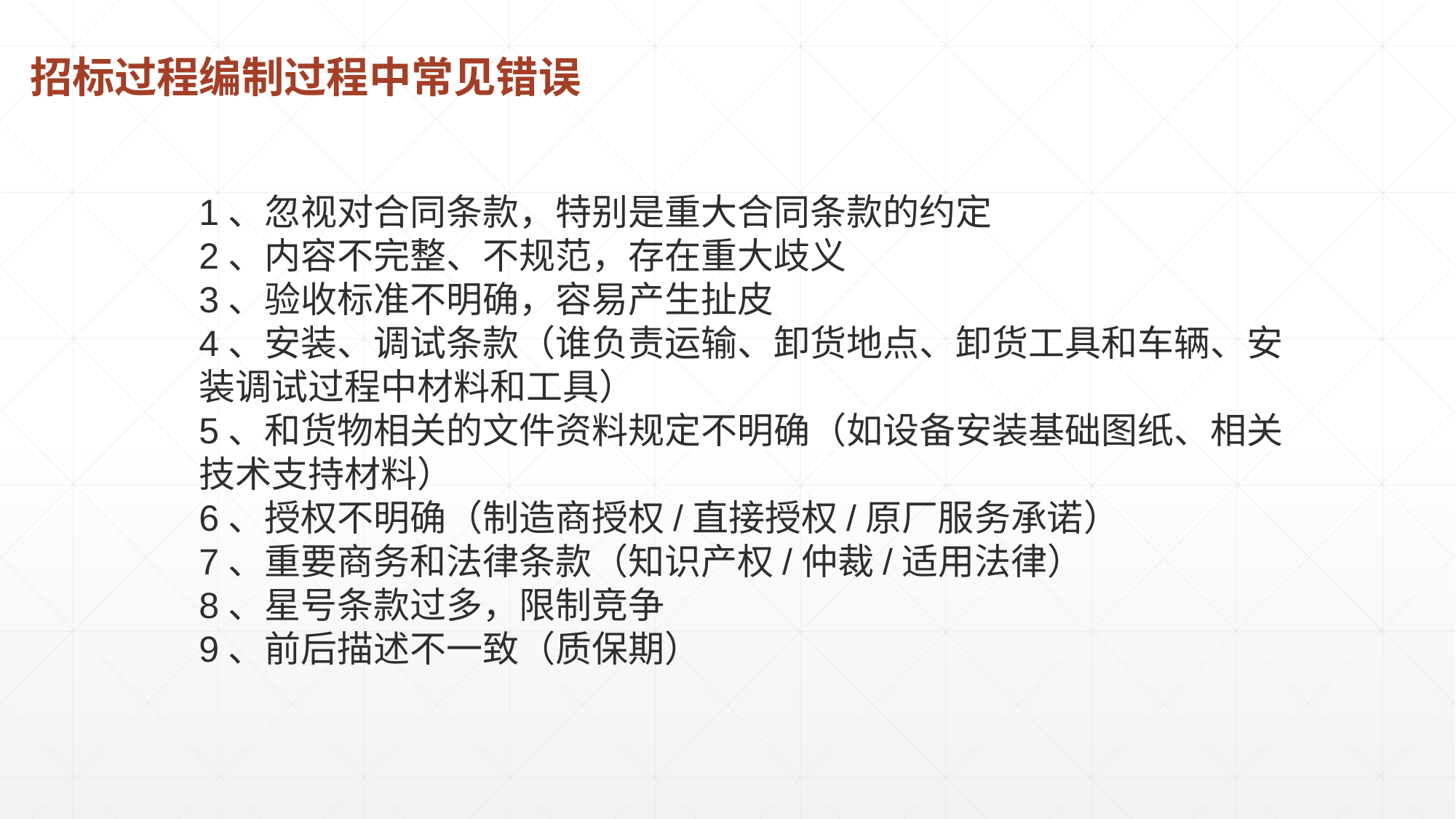

招标过程编制过程中常见错误
1、忽视对合同条款，特别是重大合同条款的约定
2、内容不完整、不规范，存在重大歧义
3、验收标准不明确，容易产生扯皮
4、安装、调试条款（谁负责运输、卸货地点、卸货工具和车辆、安装调试过程中材料和工具）
5、和货物相关的文件资料规定不明确（如设备安装基础图纸、相关技术支持材料）
6、授权不明确（制造商授权/直接授权/原厂服务承诺）
7、重要商务和法律条款（知识产权/仲裁/适用法律）
8、星号条款过多，限制竞争
9、前后描述不一致（质保期）